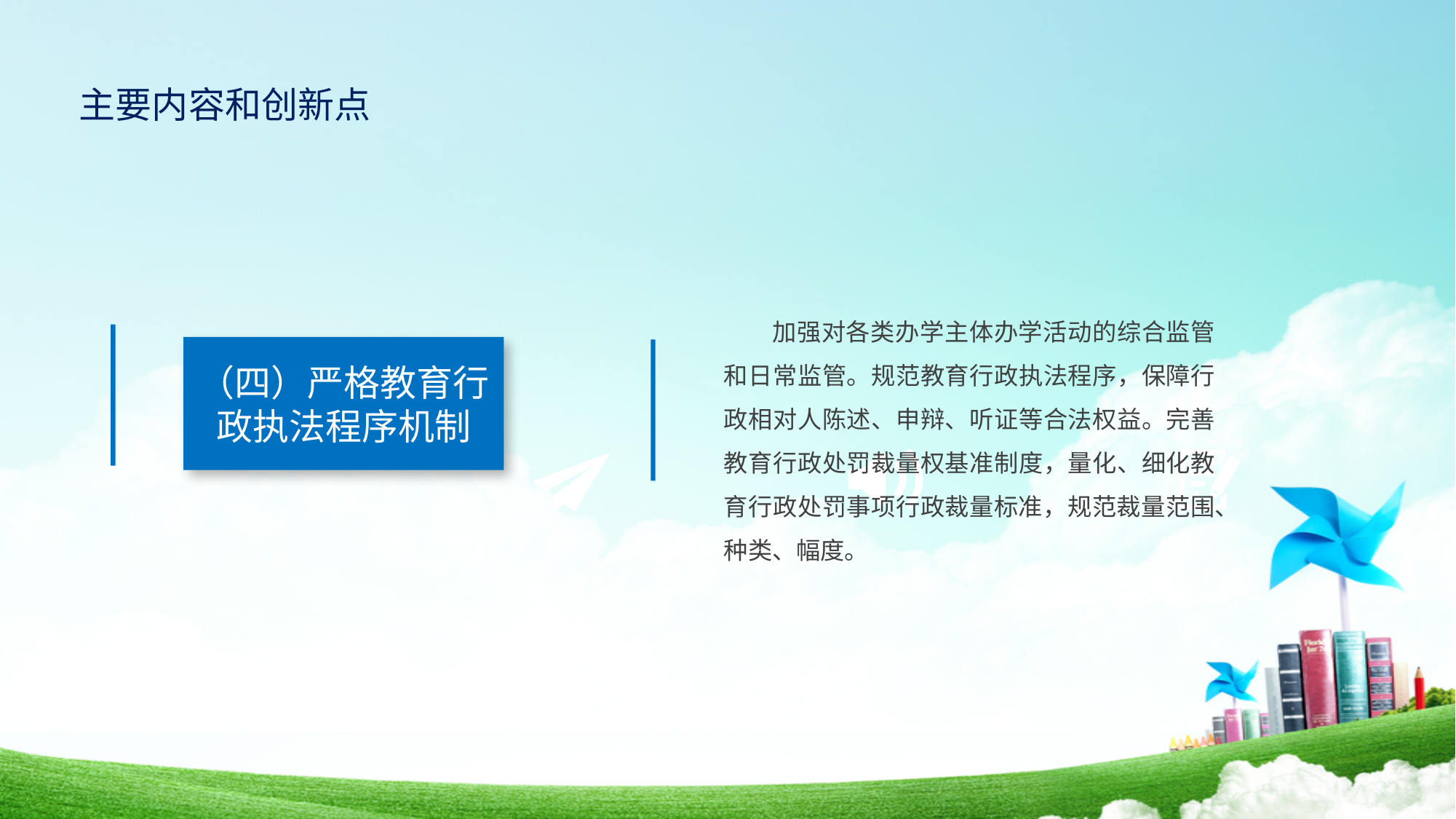

主要内容和创新点
加强对各类办学主体办学活动的综合监管和日常监管。规范教育行政执法程序，保障行政相对人陈述、申辩、听证等合法权益。完善教育行政处罚裁量权基准制度，量化、细化教育行政处罚事项行政裁量标准，规范裁量范围、种类、幅度。

（四）严格教育行政执法程序机制